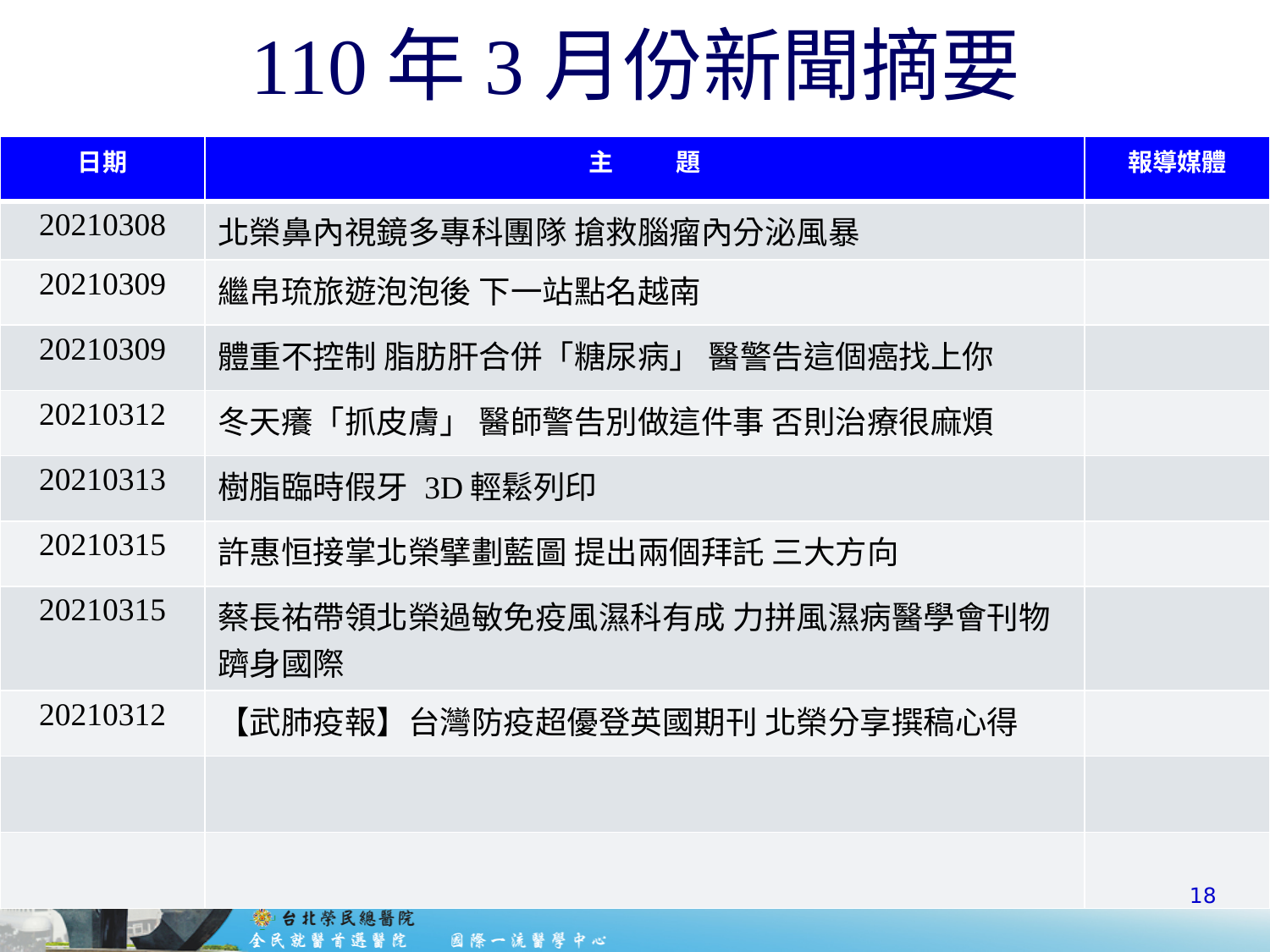

# 110年3月份新聞摘要
| 日期 | 主 題 | 報導媒體 |
| --- | --- | --- |
| 20210308 | 北榮鼻內視鏡多專科團隊 搶救腦瘤內分泌風暴 |  |
| 20210309 | 繼帛琉旅遊泡泡後 下一站點名越南 |  |
| 20210309 | 體重不控制 脂肪肝合併「糖尿病」 醫警告這個癌找上你 |  |
| 20210312 | 冬天癢「抓皮膚」 醫師警告別做這件事 否則治療很麻煩 |  |
| 20210313 | 樹脂臨時假牙 3D輕鬆列印 |  |
| 20210315 | 許惠恒接掌北榮擘劃藍圖 提出兩個拜託 三大方向 |  |
| 20210315 | 蔡長祐帶領北榮過敏免疫風濕科有成 力拼風濕病醫學會刊物 躋身國際 |  |
| 20210312 | 【武肺疫報】台灣防疫超優登英國期刊 北榮分享撰稿心得 |  |
|  |  |  |
|  |  |  |
18